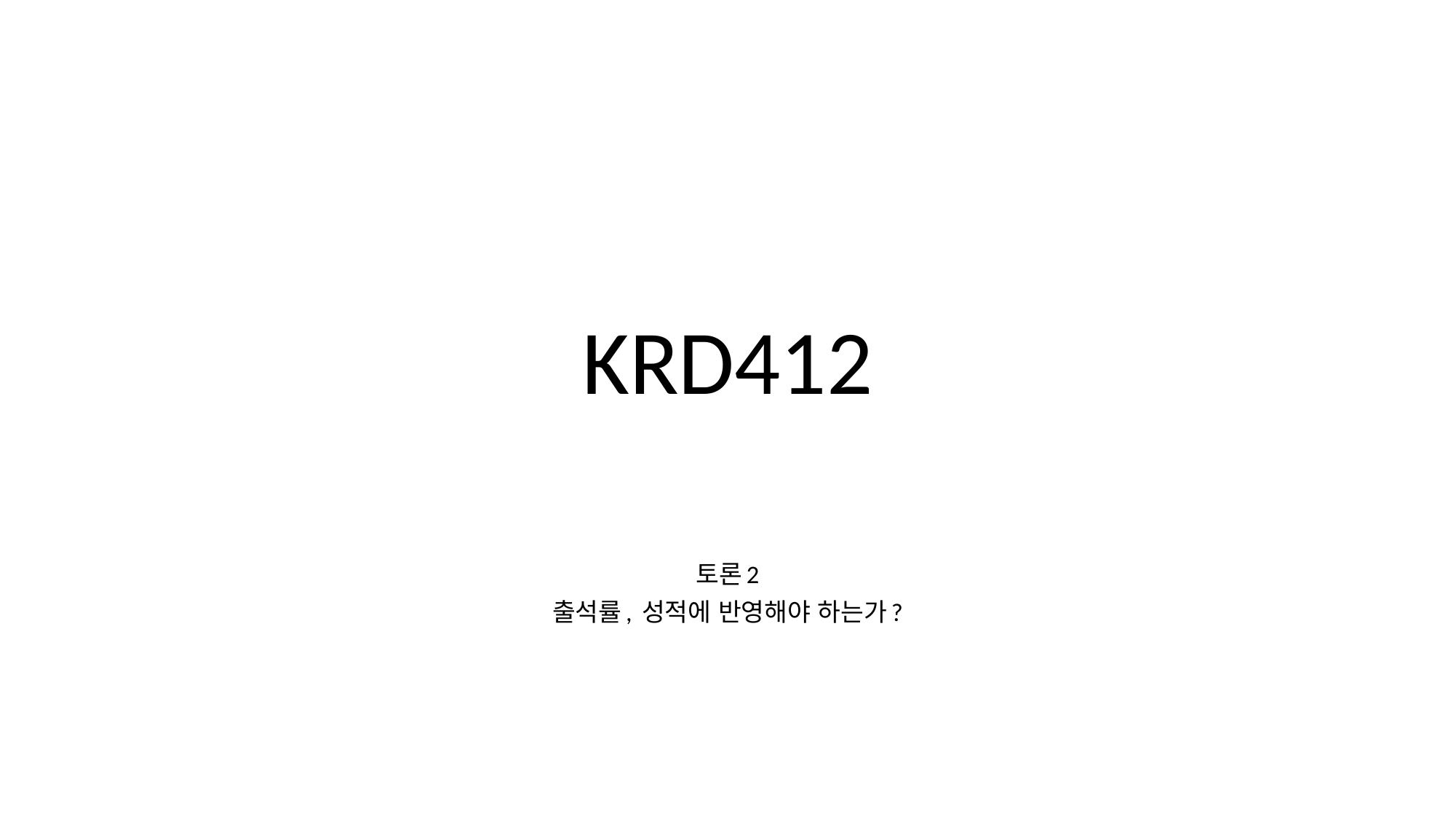

# KRD412
토론2
출석률, 성적에 반영해야 하는가?